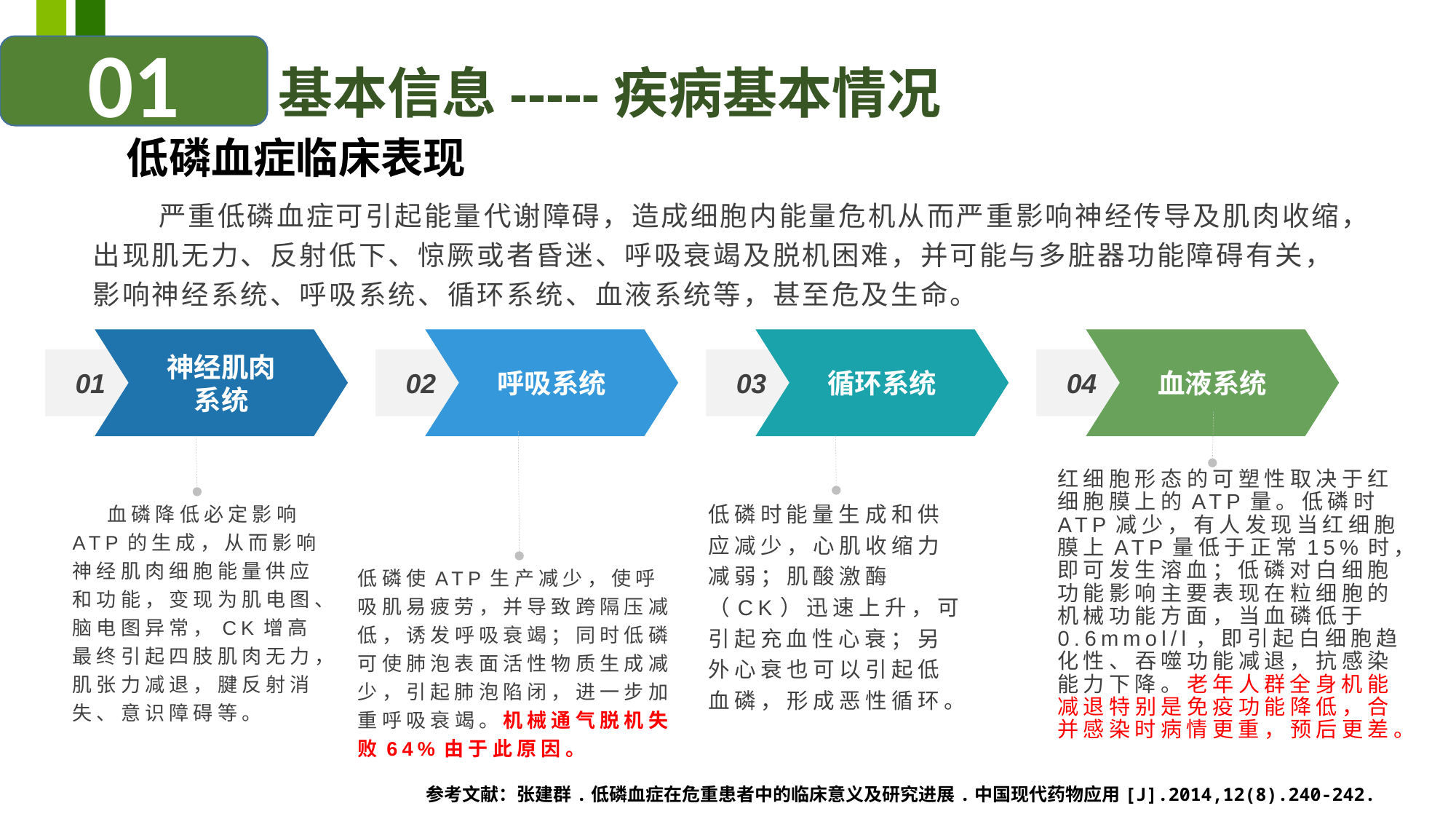

01
基本信息-----疾病基本情况
低磷血症临床表现
      严重低磷血症可引起能量代谢障碍，造成细胞内能量危机从而严重影响神经传导及肌肉收缩，出现肌无力、反射低下、惊厥或者昏迷、呼吸衰竭及脱机困难，并可能与多脏器功能障碍有关，影响神经系统、呼吸系统、循环系统、血液系统等，甚至危及生命。
神经肌肉
系统
呼吸系统
循环系统
血液系统
01
02
03
04
红细胞形态的可塑性取决于红细胞膜上的ATP量。低磷时ATP减少，有人发现当红细胞膜上ATP量低于正常15%时，即可发生溶血；低磷对白细胞功能影响主要表现在粒细胞的机械功能方面，当血磷低于0.6mmol/l，即引起白细胞趋化性、吞噬功能减退，抗感染能力下降。老年人群全身机能减退特别是免疫功能降低，合并感染时病情更重，预后更差。
低磷时能量生成和供应减少，心肌收缩力减弱；肌酸激酶（CK）迅速上升，可引起充血性心衰；另外心衰也可以引起低血磷，形成恶性循环。
   血磷降低必定影响ATP的生成，从而影响神经肌肉细胞能量供应和功能，变现为肌电图、脑电图异常，CK增高最终引起四肢肌肉无力，肌张力减退，腱反射消失、意识障碍等。
低磷使ATP生产减少，使呼吸肌易疲劳，并导致跨隔压减低，诱发呼吸衰竭；同时低磷可使肺泡表面活性物质生成减少，引起肺泡陷闭，进一步加重呼吸衰竭。机械通气脱机失败64%由于此原因。
参考文献：张建群.低磷血症在危重患者中的临床意义及研究进展.中国现代药物应用[J].2014,12(8).240-242.